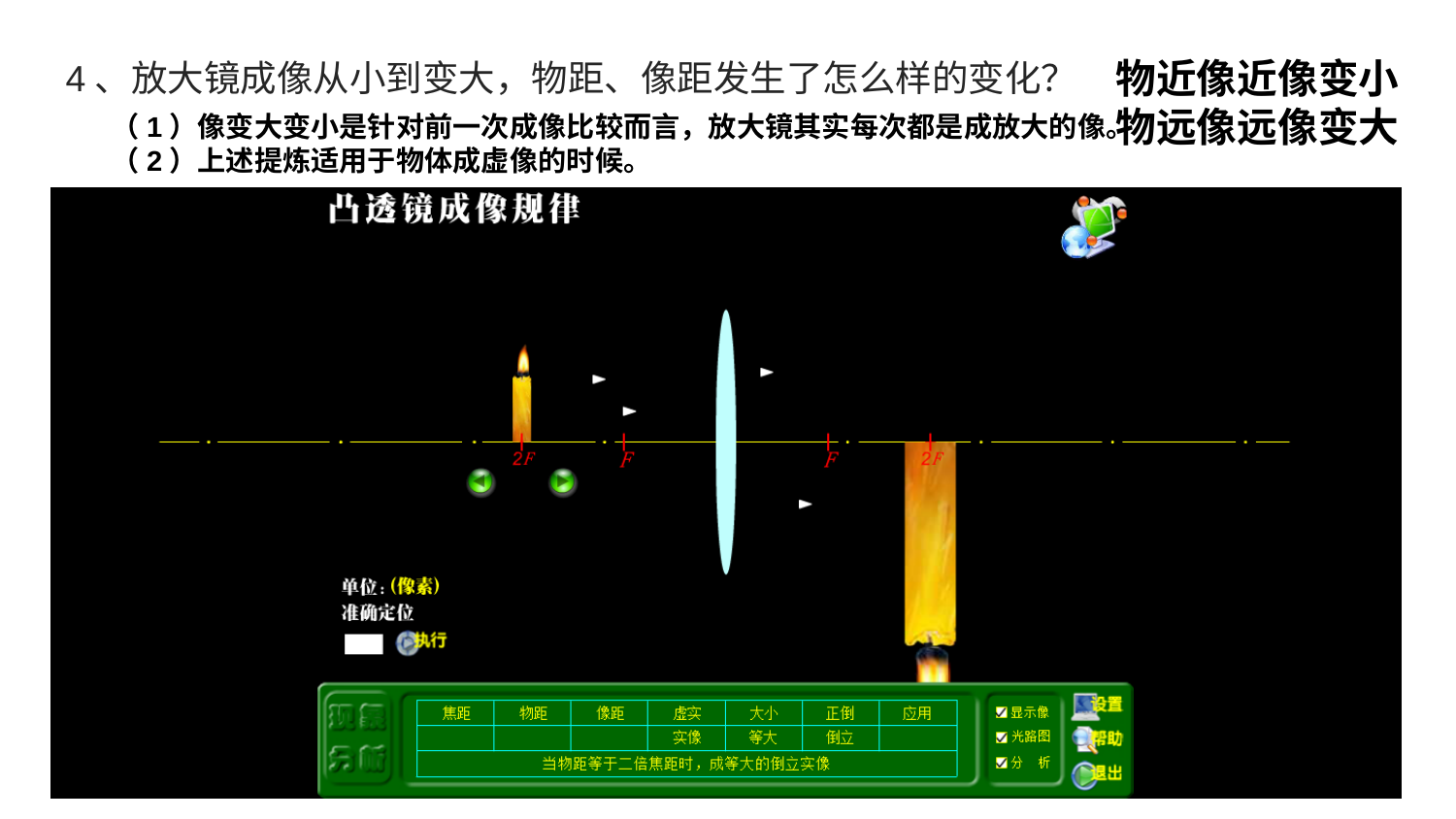

4、放大镜成像从小到变大，物距、像距发生了怎么样的变化？
物近像近像变小
物远像远像变大
（1）像变大变小是针对前一次成像比较而言，放大镜其实每次都是成放大的像。
（2）上述提炼适用于物体成虚像的时候。